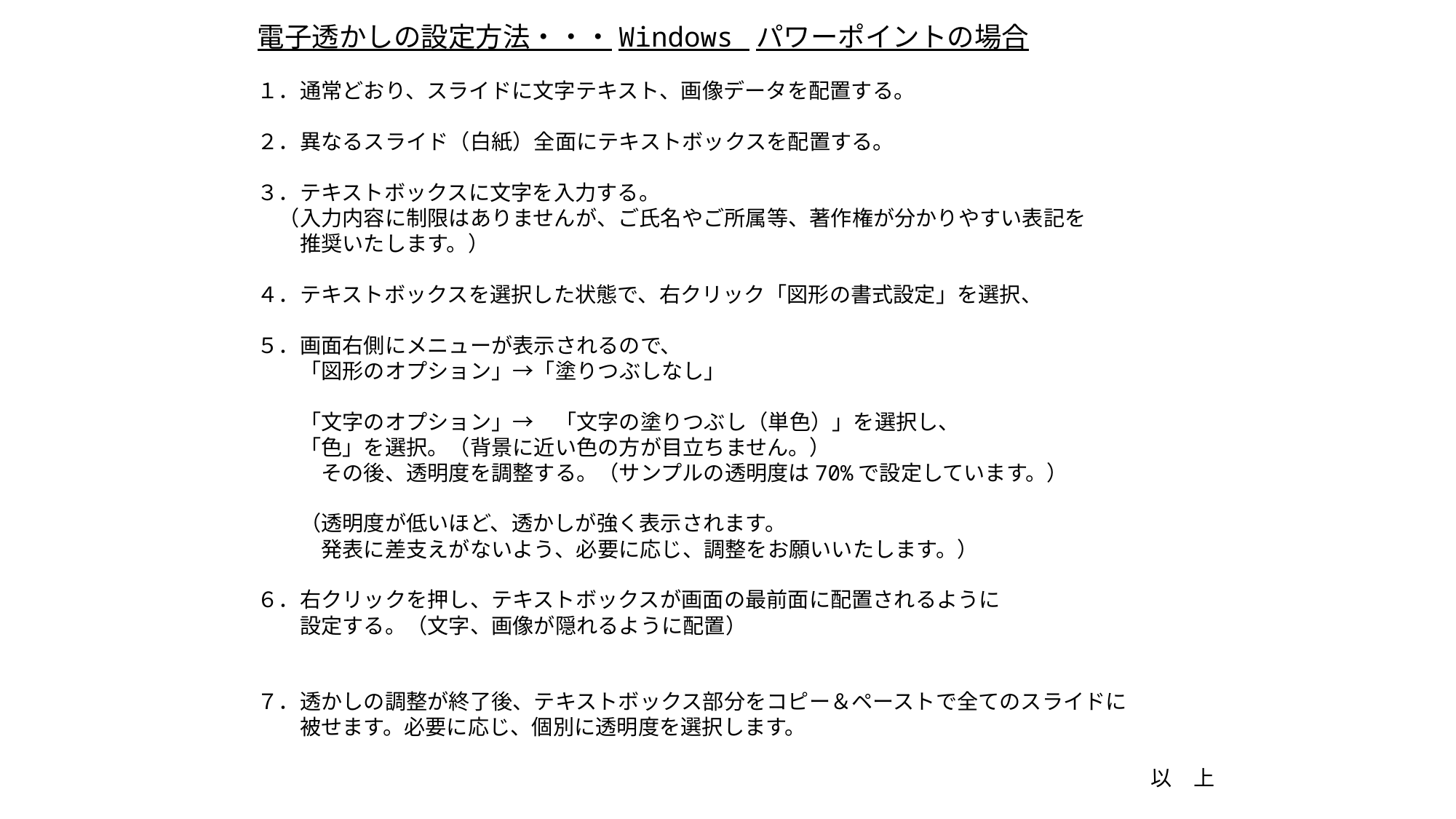

電子透かしの設定方法・・・Windows パワーポイントの場合

１．通常どおり、スライドに文字テキスト、画像データを配置する。

２．異なるスライド（白紙）全面にテキストボックスを配置する。

３．テキストボックスに文字を入力する。
　（入力内容に制限はありませんが、ご氏名やご所属等、著作権が分かりやすい表記を
　　推奨いたします。）

４．テキストボックスを選択した状態で、右クリック「図形の書式設定」を選択、

５．画面右側にメニューが表示されるので、
　　「図形のオプション」→「塗りつぶしなし」

　　「文字のオプション」→　「文字の塗りつぶし（単色）」を選択し、
　　「色」を選択。（背景に近い色の方が目立ちません。）
　　　その後、透明度を調整する。（サンプルの透明度は70%で設定しています。）

　　（透明度が低いほど、透かしが強く表示されます。
　　　発表に差支えがないよう、必要に応じ、調整をお願いいたします。）

６．右クリックを押し、テキストボックスが画面の最前面に配置されるように
　　設定する。（文字、画像が隠れるように配置）

７．透かしの調整が終了後、テキストボックス部分をコピー＆ペーストで全てのスライドに
　　被せます。必要に応じ、個別に透明度を選択します。

　　　　　　　　　　　　　　　　　　　　　　　　　　　　　　　　　　　　　　　　　　以　上